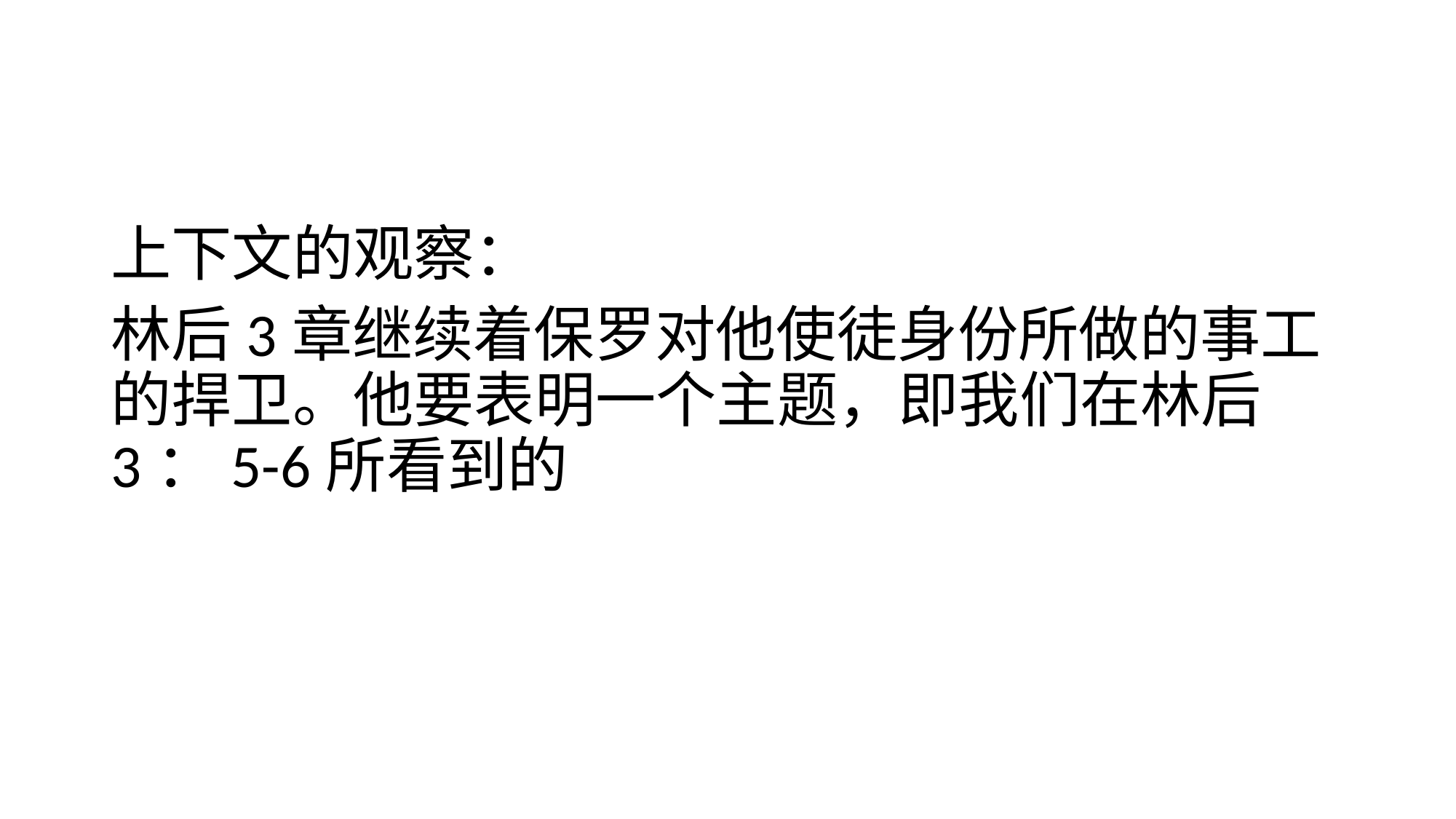

#
上下文的观察：
林后3章继续着保罗对他使徒身份所做的事工的捍卫。他要表明一个主题，即我们在林后3：5-6所看到的